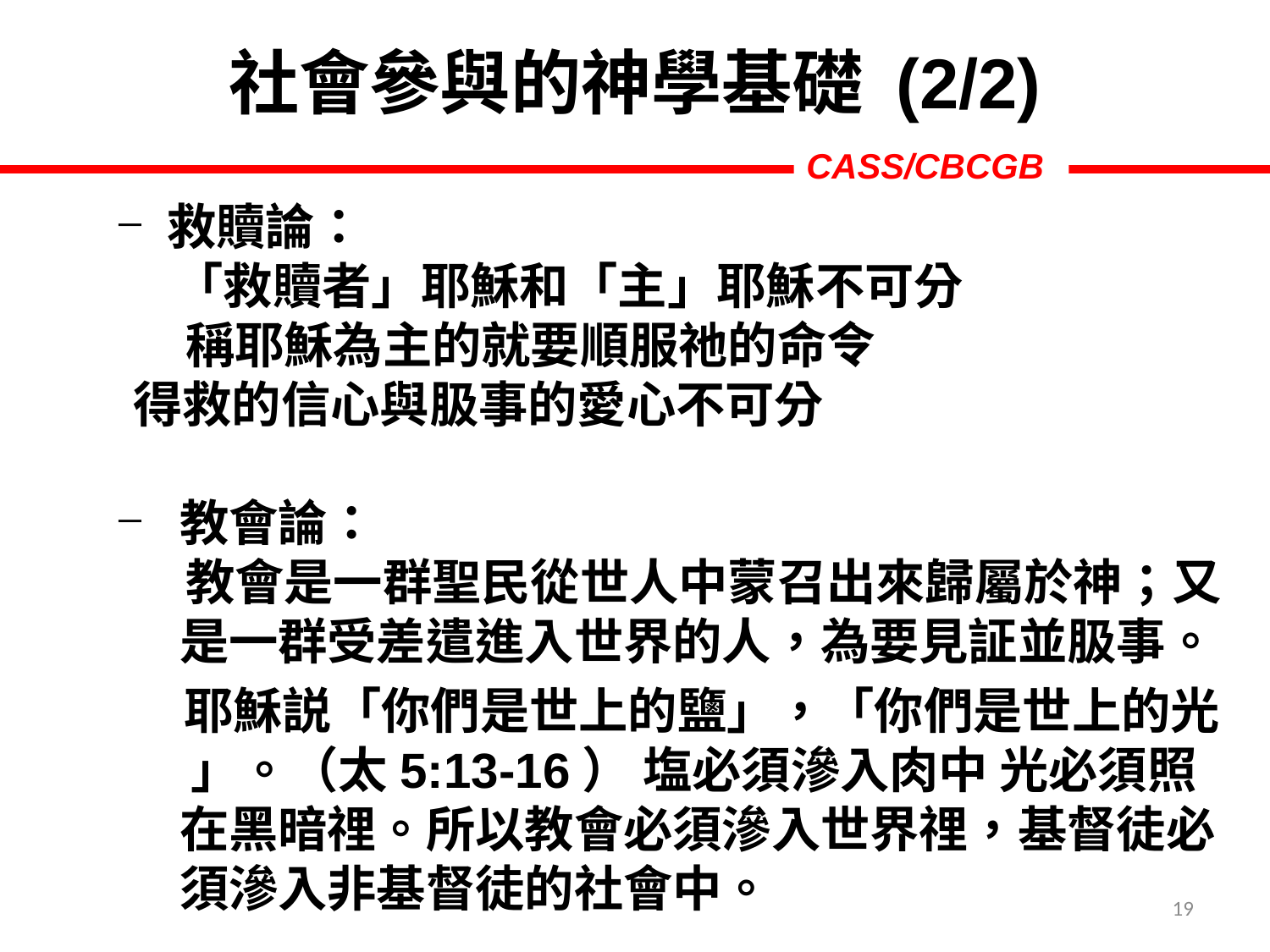

社會參與的神學基礎 (2/2)

救贖論：
   「救贖者」耶穌和「主」耶穌不可分
    稱耶穌為主的就要順服祂的命令
     得救的信心與䏜事的愛心不可分

教會論：
    教會是一群聖民從世人中蒙召出來歸屬於神；又是一群受差遣進入世界的人，為要見証並䏜事。
     耶穌説「你們是世上的鹽」，「你們是世上的光 」。（太5:13-16） 塩必須滲入肉中 光必須照在黑暗𥚃。所以教會必須滲入世界𥚃，基督徒必須滲入非基督徒的社會中。
19